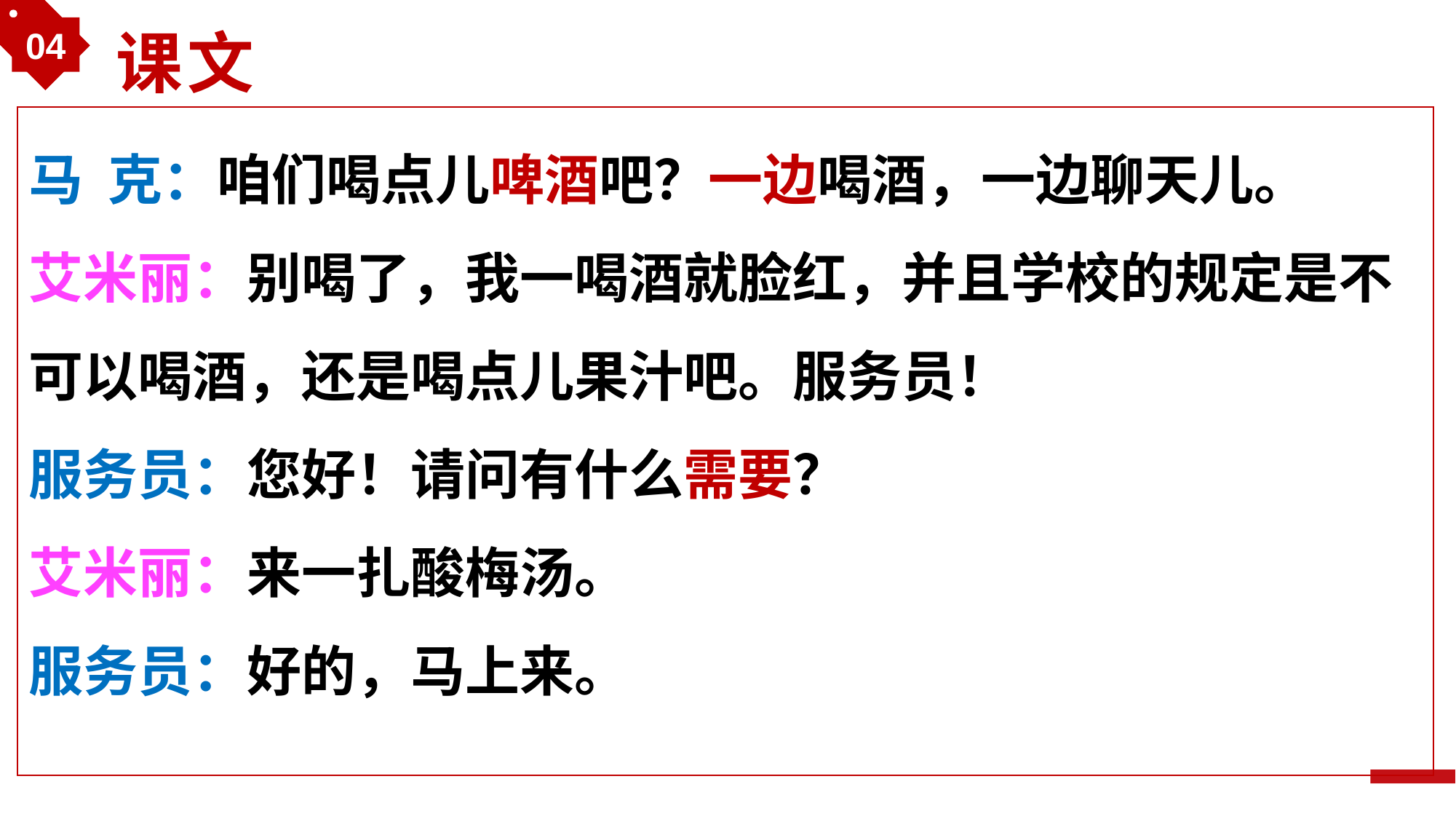

04
课文

马  克：咱们喝点儿啤酒吧？一边喝酒，一边聊天儿。
艾米丽：别喝了，我一喝酒就脸红，并且学校的规定是不
可以喝酒，还是喝点儿果汁吧。服务员！
服务员：您好！请问有什么需要？
艾米丽：来一扎酸梅汤。
服务员：好的，马上来。